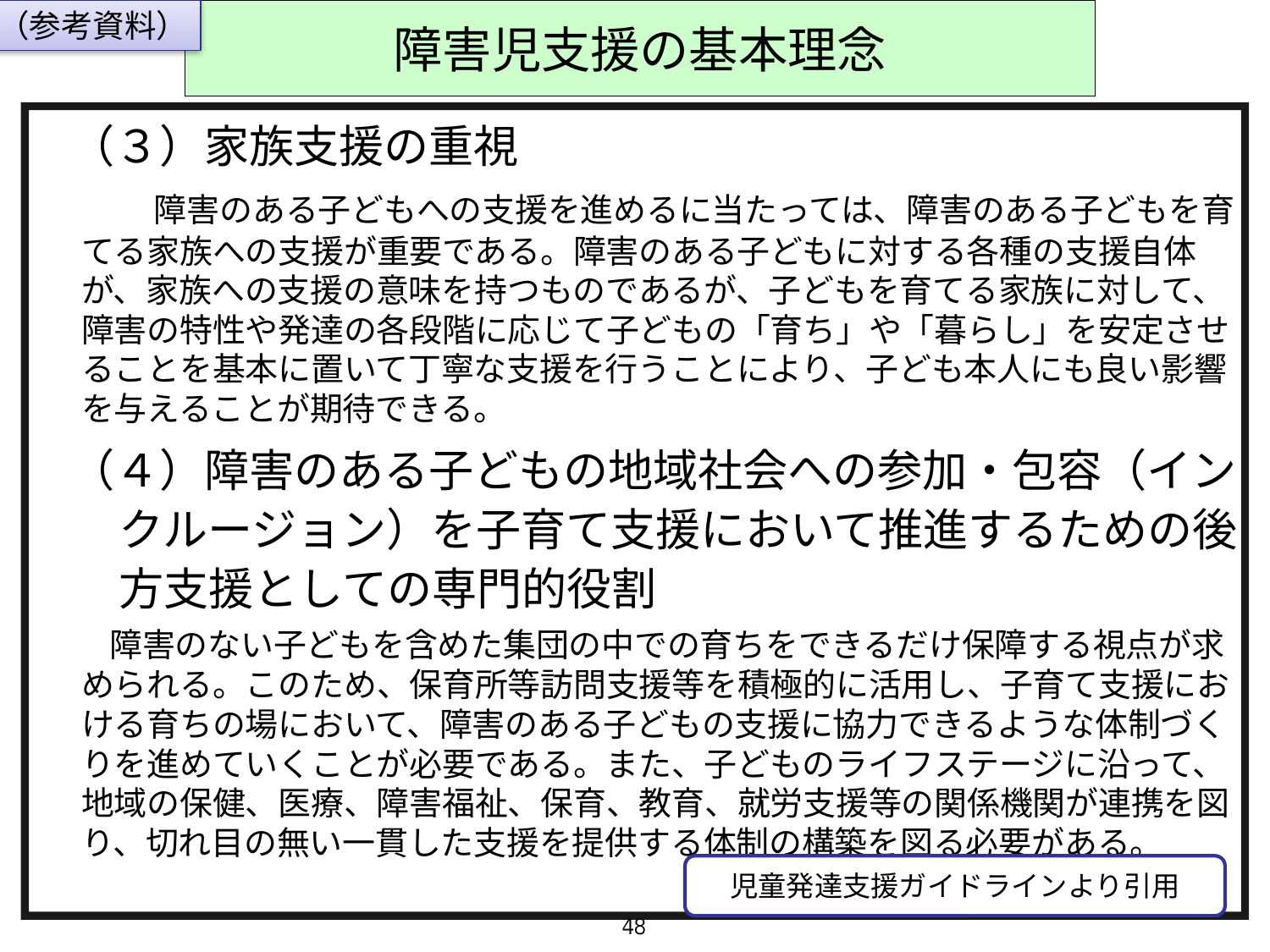

（参考資料）
# 障害児支援の基本理念
（３）家族支援の重視
　　　障害のある子どもへの支援を進めるに当たっては、障害のある子どもを育てる家族への支援が重要である。障害のある子どもに対する各種の支援自体が、家族への支援の意味を持つものであるが、子どもを育てる家族に対して、障害の特性や発達の各段階に応じて子どもの「育ち」や「暮らし」を安定させることを基本に置いて丁寧な支援を行うことにより、子ども本人にも良い影響を与えることが期待できる。
（４）障害のある子どもの地域社会への参加・包容（インクルージョン）を子育て支援において推進するための後方支援としての専門的役割
　　障害のない子どもを含めた集団の中での育ちをできるだけ保障する視点が求められる。このため、保育所等訪問支援等を積極的に活用し、子育て支援における育ちの場において、障害のある子どもの支援に協力できるような体制づくりを進めていくことが必要である。また、子どものライフステージに沿って、地域の保健、医療、障害福祉、保育、教育、就労支援等の関係機関が連携を図り、切れ目の無い一貫した支援を提供する体制の構築を図る必要がある。
児童発達支援ガイドラインより引用
48